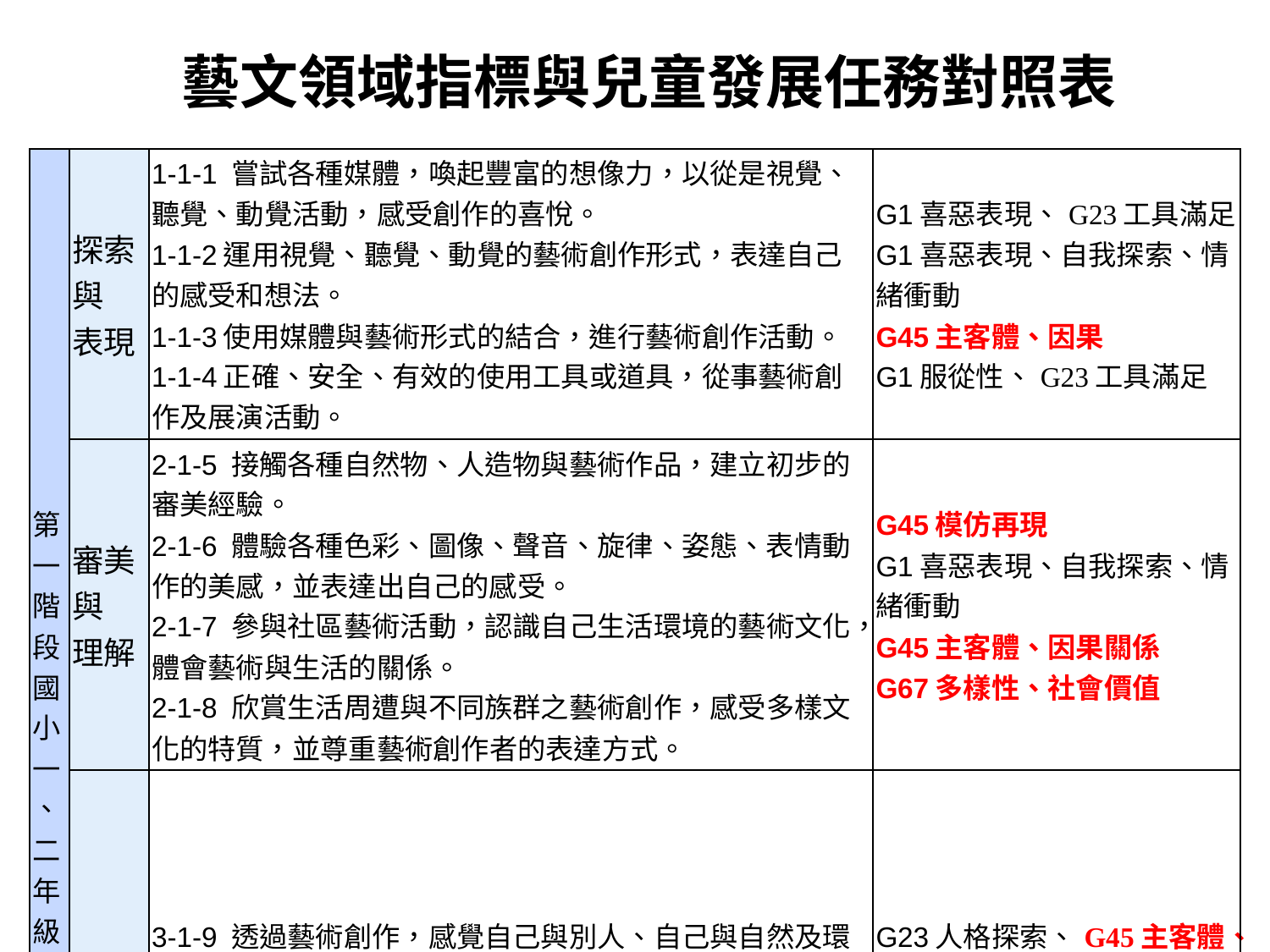

# 藝文領域指標與兒童發展任務對照表
| 第 一 階 段 國小一 、 二年級 | 探索 與 表現 | 1-1-1 嘗試各種媒體，喚起豐富的想像力，以從是視覺、聽覺、動覺活動，感受創作的喜悅。 1-1-2運用視覺、聽覺、動覺的藝術創作形式，表達自己的感受和想法。 1-1-3使用媒體與藝術形式的結合，進行藝術創作活動。 1-1-4正確、安全、有效的使用工具或道具，從事藝術創作及展演活動。 | G1喜惡表現、G23工具滿足 G1喜惡表現、自我探索、情緒衝動 G45主客體、因果 G1服從性、G23工具滿足 |
| --- | --- | --- | --- |
|  | 審美 與 理解 | 2-1-5 接觸各種自然物、人造物與藝術作品，建立初步的審美經驗。 2-1-6 體驗各種色彩、圖像、聲音、旋律、姿態、表情動作的美感，並表達出自己的感受。 2-1-7 參與社區藝術活動，認識自己生活環境的藝術文化，體會藝術與生活的關係。 2-1-8 欣賞生活周遭與不同族群之藝術創作，感受多樣文化的特質，並尊重藝術創作者的表達方式。 | G45模仿再現 G1喜惡表現、自我探索、情緒衝動 G45主客體、因果關係 G67多樣性、社會價值 |
|  | 實踐 與 應用 | 3-1-9 透過藝術創作，感覺自己與別人、自己與自然及環境間的相互關連。 3-1-10養成觀賞藝術活動或展演時應有的秩序與態度。 3-1-11運用藝術創作形式或作品，增加生活趣味，美化自己或與自己有關的生活空間。 | G23人格探索、G45主客體、因果 G1服從性 G1情緒衝動、G23功利性、人格探索 |